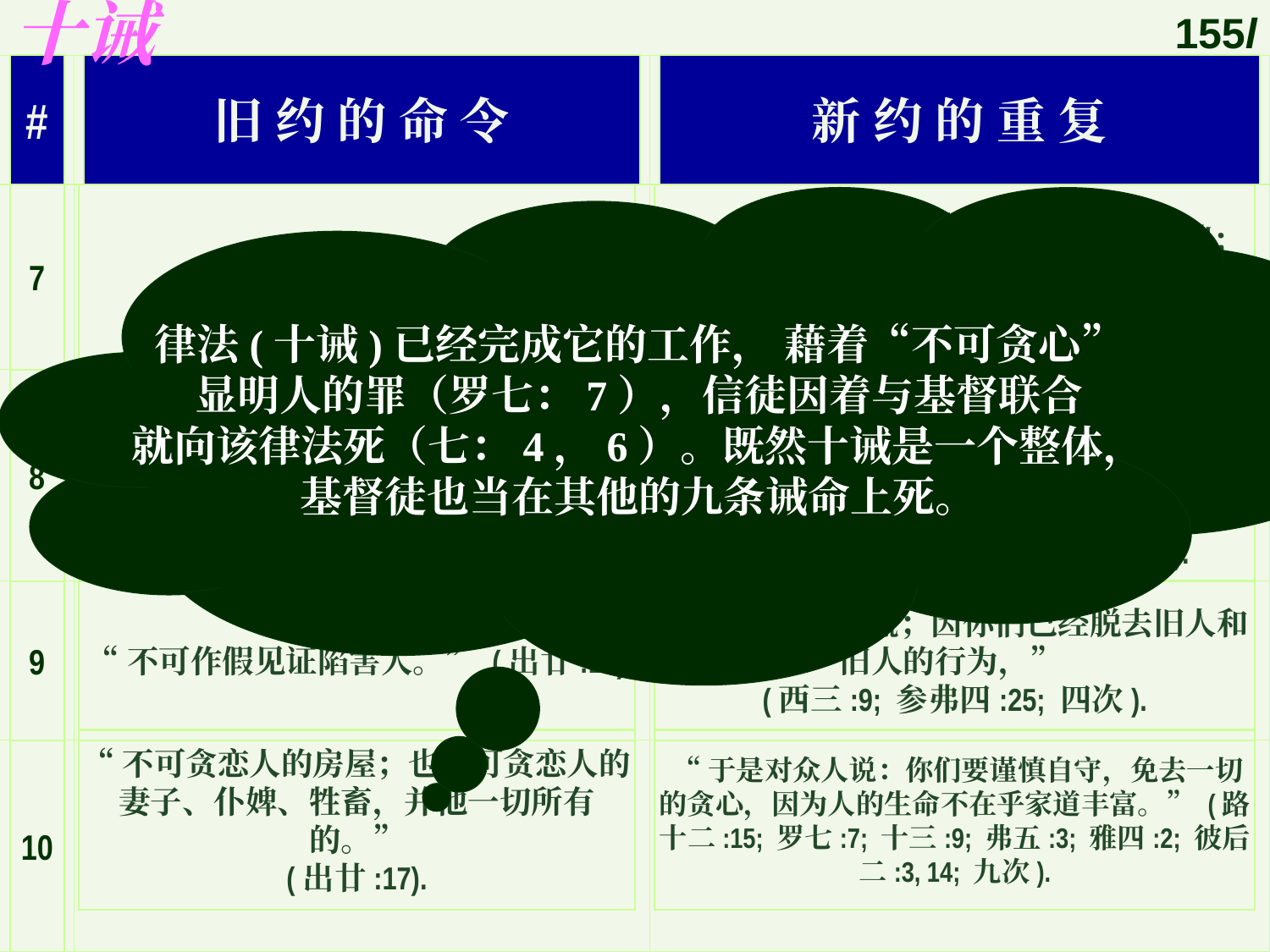

# 十诫
155l

#

旧 约 的 命 令

新 约 的 重 复

7

“不可奸淫。” (出廿:14)

“婚姻，人人都当尊重，床也不可污秽；因为苟合行淫的人，神必要审判。”
 (希十三:4; 参可十:19; 十二次).

律法(十诫)已经完成它的工作， 藉着“不可贪心”
显明人的罪（罗七：7），信徒因着与基督联合
就向该律法死（七：4，6）。既然十诫是一个整体，
基督徒也当在其他的九条诫命上死。

 “从前偷窃的，不要再偷；总要劳力，亲手做正经事，就可有馀分给那缺少的人。 ”
(弗四:28; 参太廿七:64; 可十:19; 路十八:20; 罗十三:9; 多二:10; 六次).
“不可偷盗。” (出廿:15)

8

9

“不可作假见证陷害人。” (出廿:16)

 “不要彼此说谎；因你们已经脱去旧人和旧人的行为，”
(西三:9; 参弗四:25; 四次).
“不可贪恋人的房屋；也不可贪恋人的妻子、仆婢、牲畜，并他一切所有的。”
(出廿:17).
 “于是对众人说：你们要谨慎自守，免去一切的贪心，因为人的生命不在乎家道丰富。” (路十二:15; 罗七:7; 十三:9; 弗五:3; 雅四:2; 彼后二:3, 14; 九次).

10